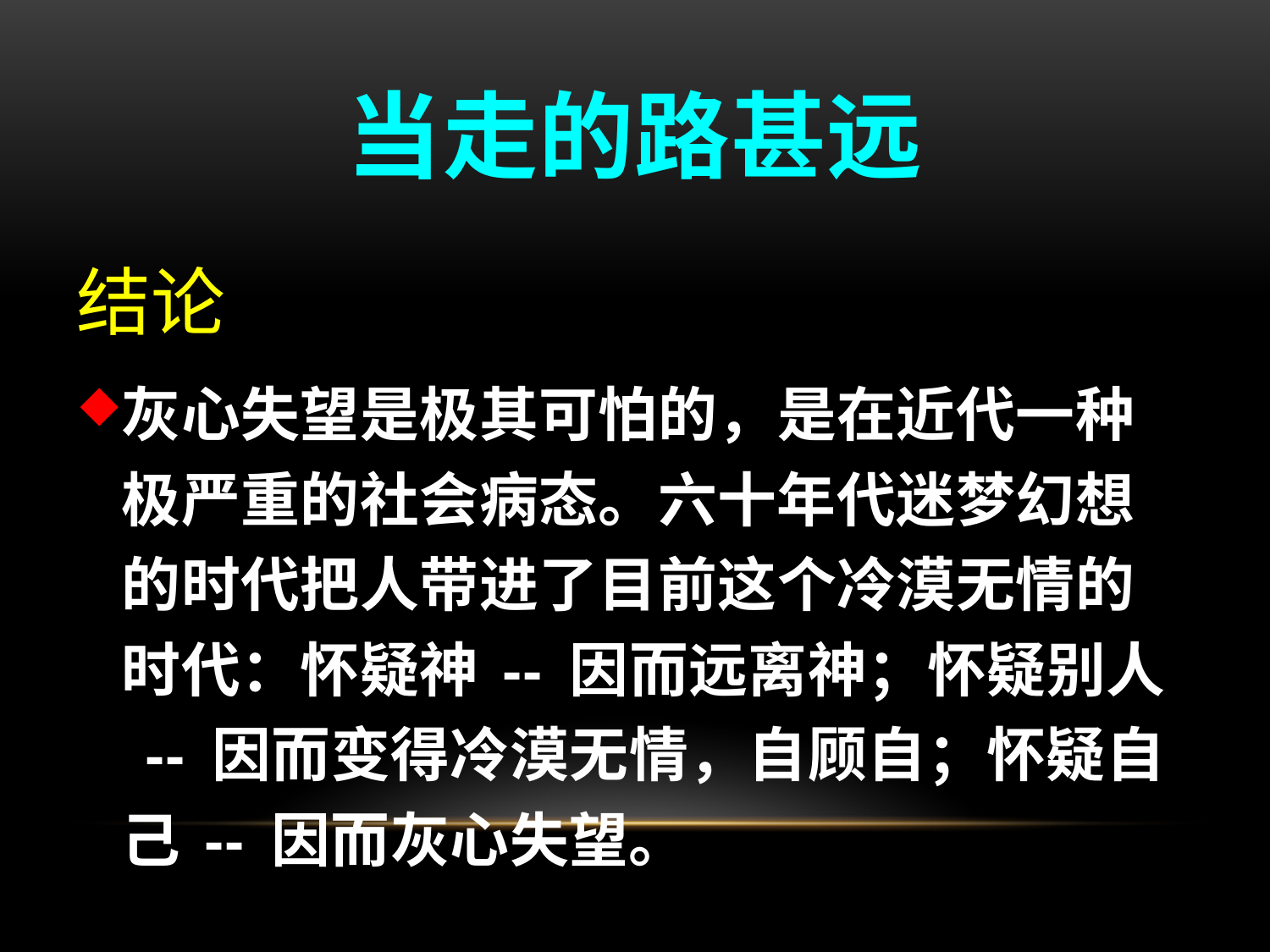

# 当走的路甚远
结论
灰心失望是极其可怕的，是在近代一种极严重的社会病态。六十年代迷梦幻想的时代把人带进了目前这个冷漠无情的时代：怀疑神 -- 因而远离神；怀疑别人 -- 因而变得冷漠无情，自顾自；怀疑自己 -- 因而灰心失望。